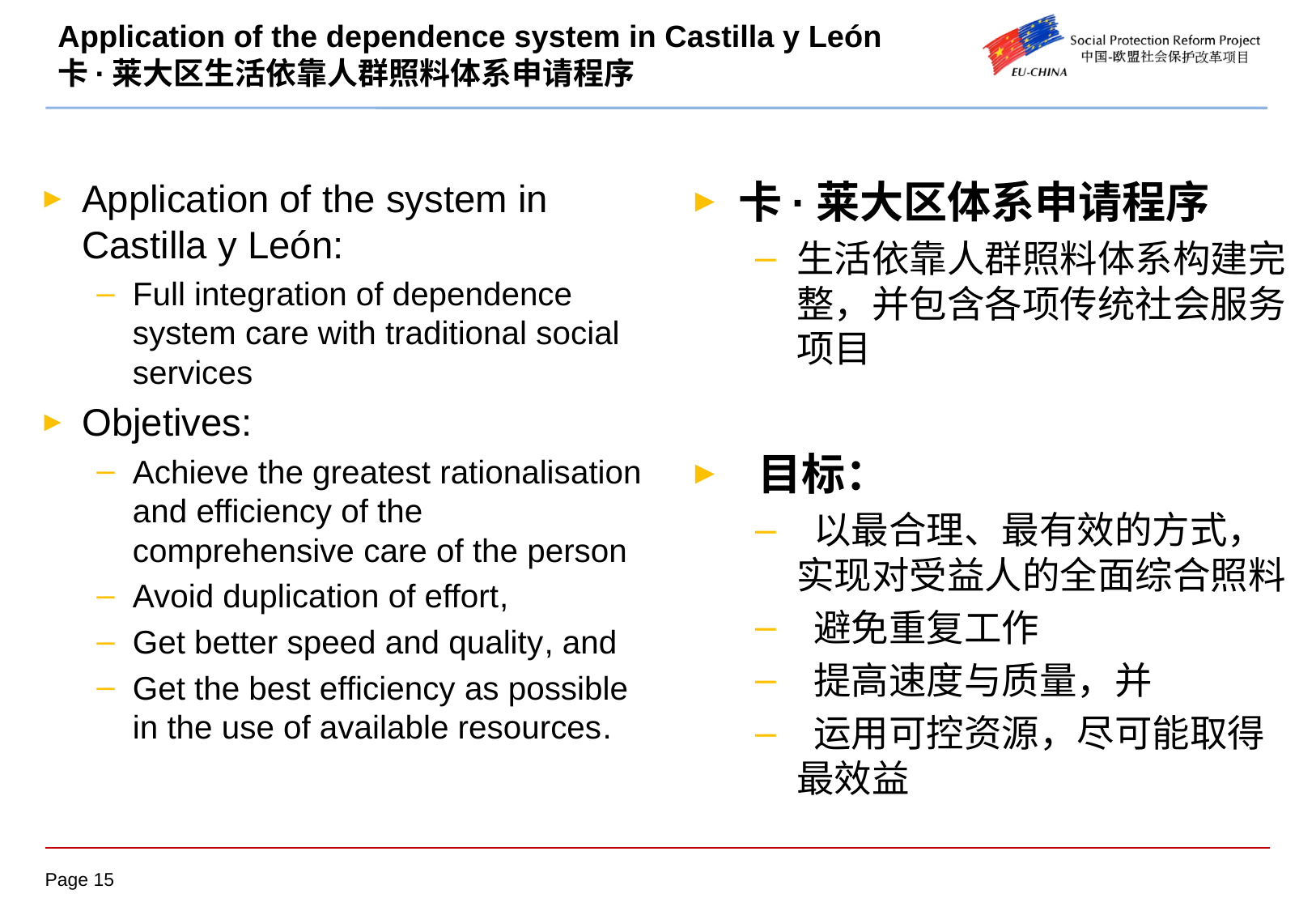

# Application of the dependence system in Castilla y León 卡·莱大区生活依靠人群照料体系申请程序
Application of the system in Castilla y León:
Full integration of dependence system care with traditional social services
Objetives:
Achieve the greatest rationalisation and efficiency of the comprehensive care of the person
Avoid duplication of effort,
Get better speed and quality, and
Get the best efficiency as possible in the use of available resources.
卡·莱大区体系申请程序
生活依靠人群照料体系构建完整，并包含各项传统社会服务项目

 目标：
 以最合理、最有效的方式，实现对受益人的全面综合照料
 避免重复工作
 提高速度与质量，并
 运用可控资源，尽可能取得最效益